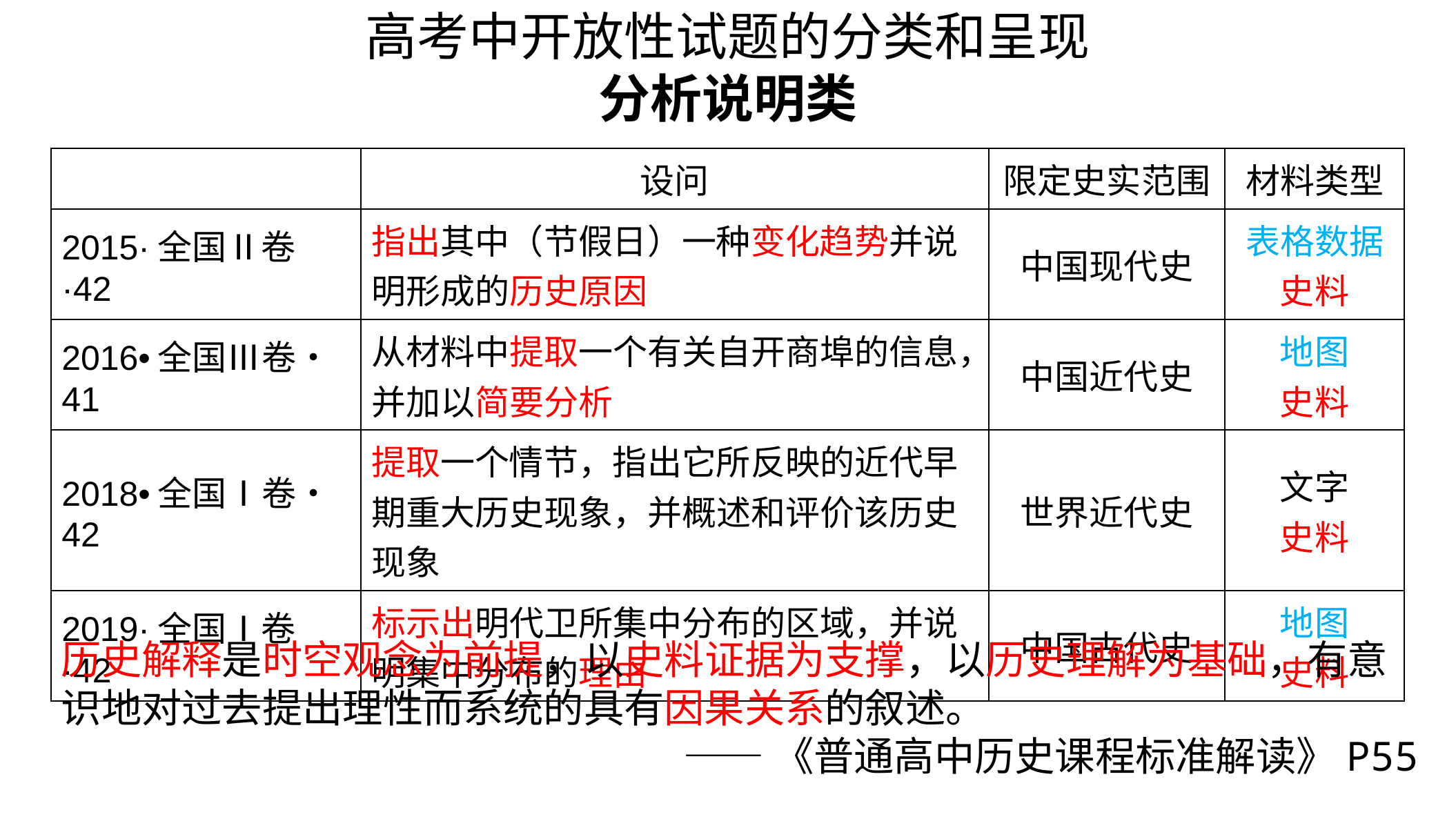

高考中开放性试题的分类和呈现
分析说明类
|  | 设问 | 限定史实范围 | 材料类型 |
| --- | --- | --- | --- |
| 2015·全国Ⅱ卷·42 | 指出其中（节假日）一种变化趋势并说明形成的历史原因 | 中国现代史 | 表格数据 史料 |
| 2016•全国Ⅲ卷•41 | 从材料中提取一个有关自开商埠的信息，并加以简要分析 | 中国近代史 | 地图 史料 |
| 2018•全国Ⅰ卷•42 | 提取一个情节，指出它所反映的近代早期重大历史现象，并概述和评价该历史现象 | 世界近代史 | 文字 史料 |
| 2019·全国Ⅰ卷·42 | 标示出明代卫所集中分布的区域，并说明集中分布的理由 | 中国古代史 | 地图 史料 |
历史解释是时空观念为前提，以史料证据为支撑，以历史理解为基础，有意识地对过去提出理性而系统的具有因果关系的叙述。
——《普通高中历史课程标准解读》P55